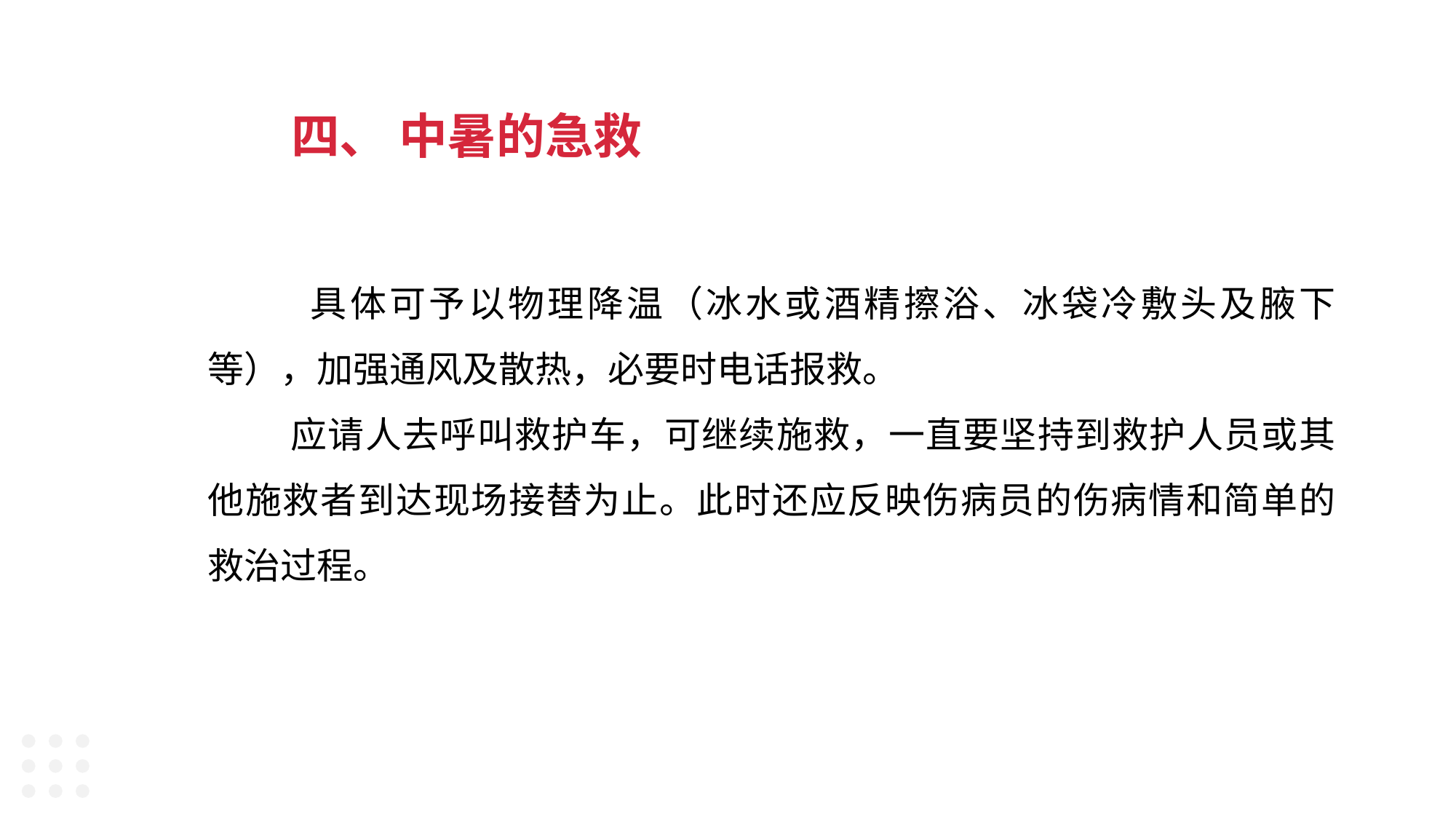

四、 中暑的急救
        具体可予以物理降温（冰水或酒精擦浴、冰袋冷敷头及腋下等），加强通风及散热，必要时电话报救。
        应请人去呼叫救护车，可继续施救，一直要坚持到救护人员或其他施救者到达现场接替为止。此时还应反映伤病员的伤病情和简单的救治过程。